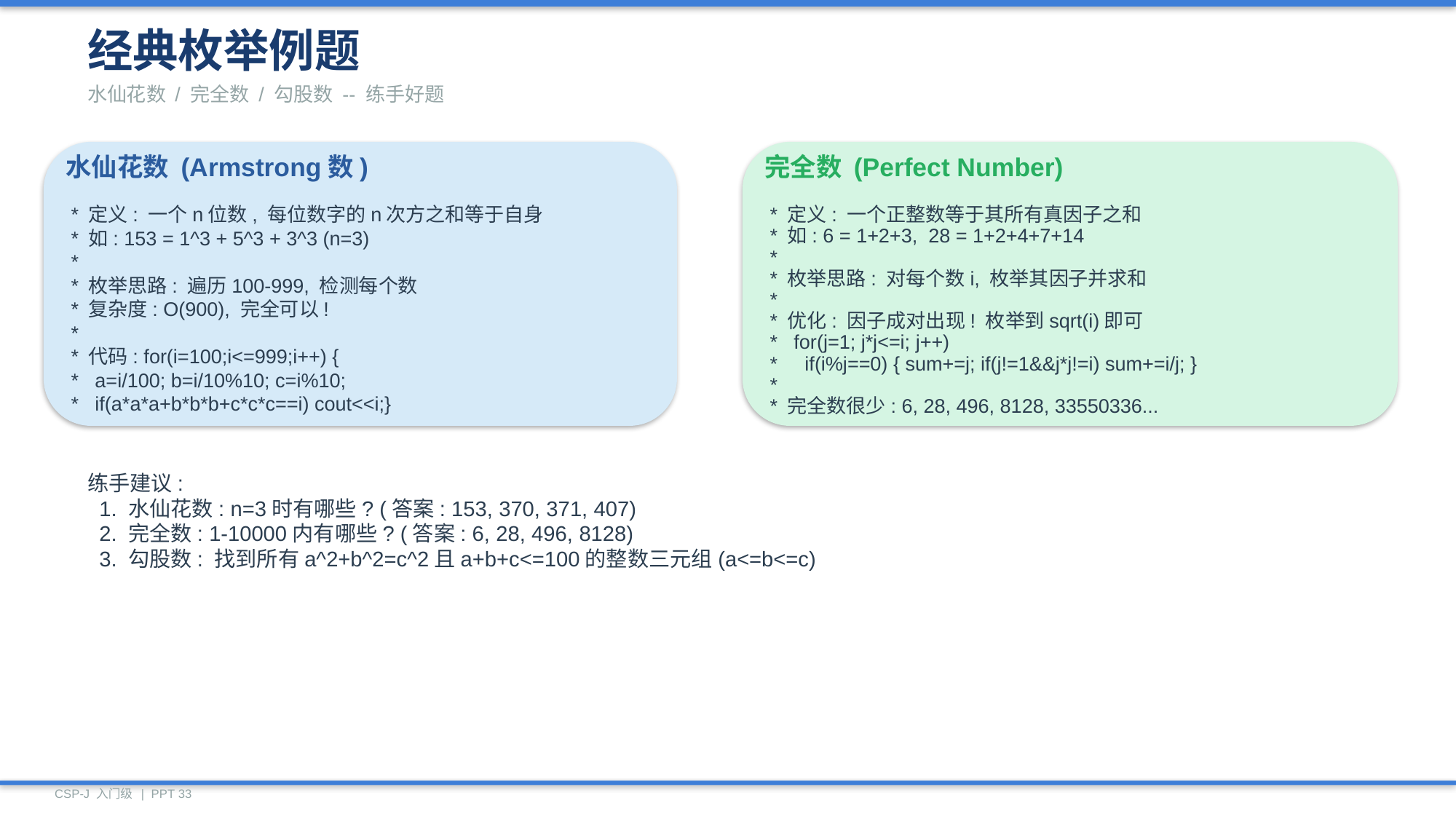

经典枚举例题
水仙花数 / 完全数 / 勾股数 -- 练手好题

水仙花数 (Armstrong数)
完全数 (Perfect Number)
* 定义: 一个n位数, 每位数字的n次方之和等于自身
* 定义: 一个正整数等于其所有真因子之和
* 如: 6 = 1+2+3,  28 = 1+2+4+7+14
* 如: 153 = 1^3 + 5^3 + 3^3 (n=3)
*
*
* 枚举思路: 对每个数i, 枚举其因子并求和
* 枚举思路: 遍历100-999, 检测每个数
*
* 复杂度: O(900), 完全可以!
* 优化: 因子成对出现! 枚举到sqrt(i)即可
*
*   for(j=1; j*j<=i; j++)
* 代码: for(i=100;i<=999;i++) {
*     if(i%j==0) { sum+=j; if(j!=1&&j*j!=i) sum+=i/j; }
*   a=i/100; b=i/10%10; c=i%10;
*
*   if(a*a*a+b*b*b+c*c*c==i) cout<<i;}
* 完全数很少: 6, 28, 496, 8128, 33550336...
练手建议:
  1. 水仙花数: n=3时有哪些? (答案: 153, 370, 371, 407)
  2. 完全数: 1-10000内有哪些? (答案: 6, 28, 496, 8128)
  3. 勾股数: 找到所有a^2+b^2=c^2且a+b+c<=100的整数三元组(a<=b<=c)

CSP-J 入门级  |  PPT 33